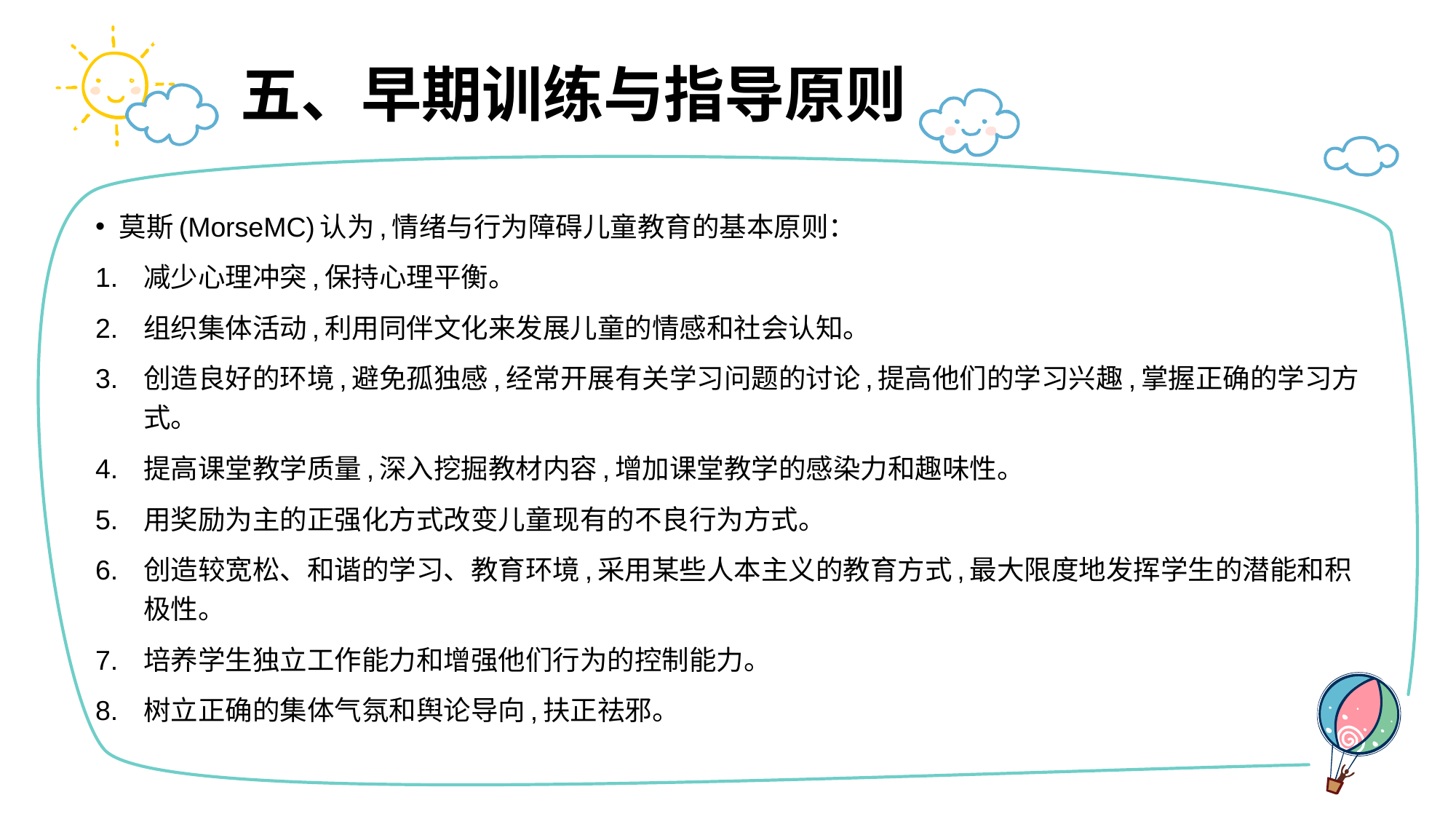

# 五、早期训练与指导原则
莫斯(MorseMC)认为,情绪与行为障碍儿童教育的基本原则：
减少心理冲突,保持心理平衡。
组织集体活动,利用同伴文化来发展儿童的情感和社会认知。
创造良好的环境,避免孤独感,经常开展有关学习问题的讨论,提高他们的学习兴趣,掌握正确的学习方式。
提高课堂教学质量,深入挖掘教材内容,增加课堂教学的感染力和趣味性。
用奖励为主的正强化方式改变儿童现有的不良行为方式。
创造较宽松、和谐的学习、教育环境,采用某些人本主义的教育方式,最大限度地发挥学生的潜能和积极性。
培养学生独立工作能力和增强他们行为的控制能力。
树立正确的集体气氛和舆论导向,扶正祛邪。